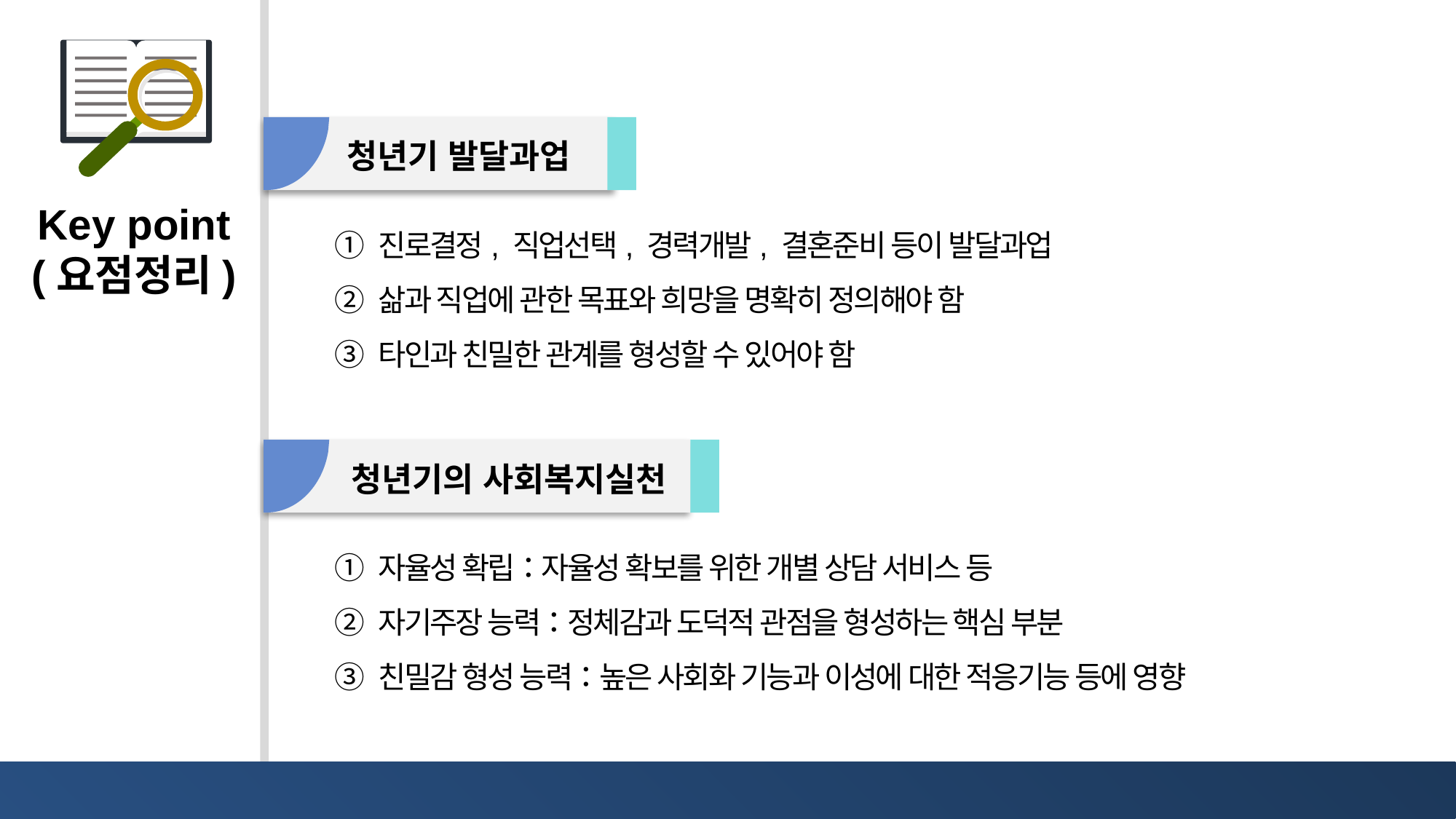

청년기 발달과업
① 진로결정, 직업선택, 경력개발, 결혼준비 등이 발달과업
② 삶과 직업에 관한 목표와 희망을 명확히 정의해야 함
③ 타인과 친밀한 관계를 형성할 수 있어야 함

청년기의 사회복지실천
① 자율성 확립：자율성 확보를 위한 개별 상담 서비스 등
② 자기주장 능력：정체감과 도덕적 관점을 형성하는 핵심 부분
③ 친밀감 형성 능력：높은 사회화 기능과 이성에 대한 적응기능 등에 영향